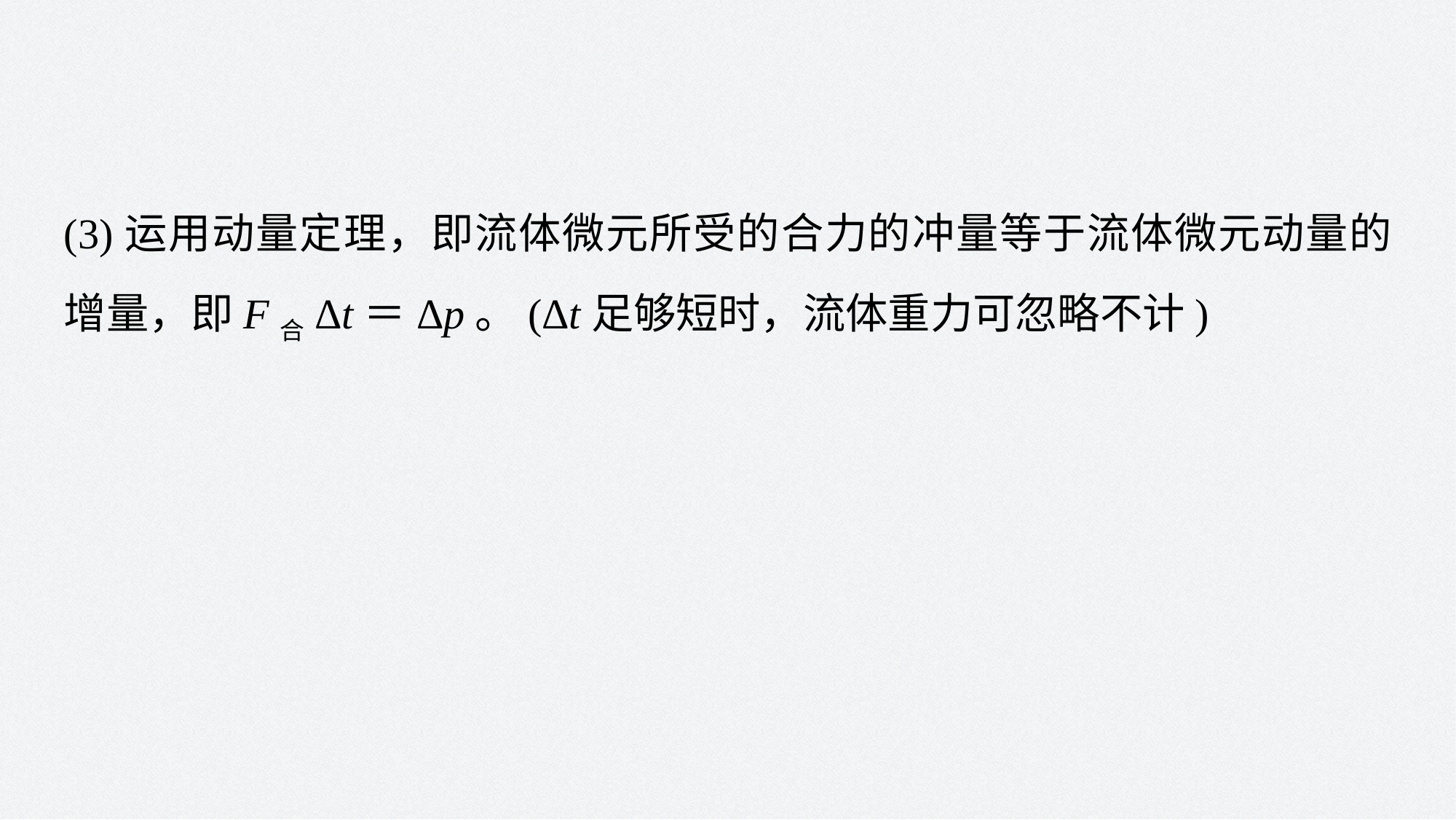

(3)运用动量定理，即流体微元所受的合力的冲量等于流体微元动量的增量，即F合Δt＝Δp。(Δt足够短时，流体重力可忽略不计)